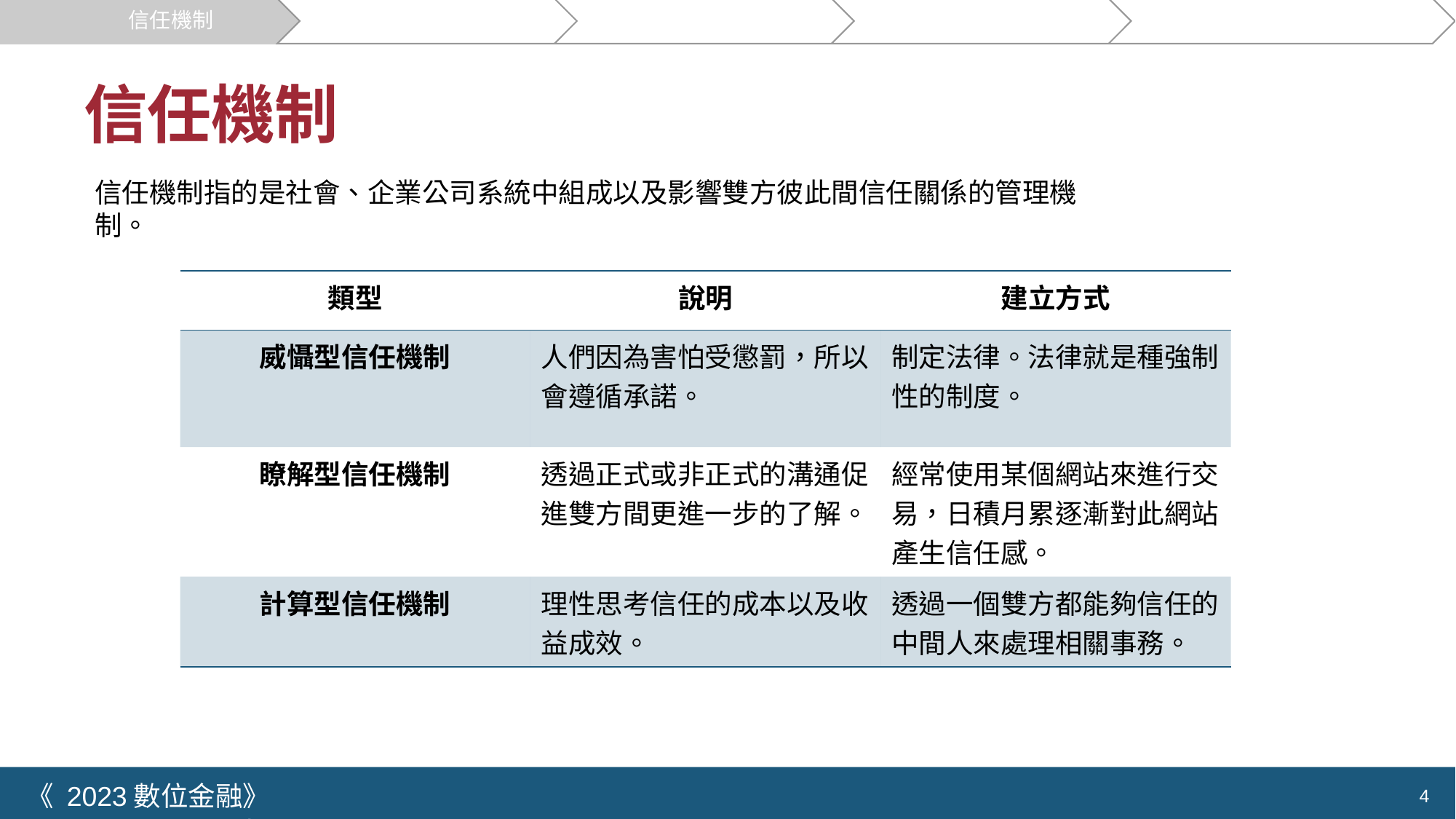

信任機制

第三方支付的運作

創新模式

市場與案例

機會與挑戰
# 信任機制
信任機制指的是社會、企業公司系統中組成以及影響雙方彼此間信任關係的管理機制。
| 類型 | 說明 | 建立方式 |
| --- | --- | --- |
| 威懾型信任機制 | 人們因為害怕受懲罰，所以會遵循承諾。 | 制定法律。法律就是種強制性的制度。 |
| 瞭解型信任機制 | 透過正式或非正式的溝通促進雙方間更進一步的了解。 | 經常使用某個網站來進行交易，日積月累逐漸對此網站產生信任感。 |
| 計算型信任機制 | 理性思考信任的成本以及收益成效。 | 透過一個雙方都能夠信任的中間人來處理相關事務。 |
《 2023數位金融》                                                                                                                                             	NYCU.IIM.IEBI Lab

4